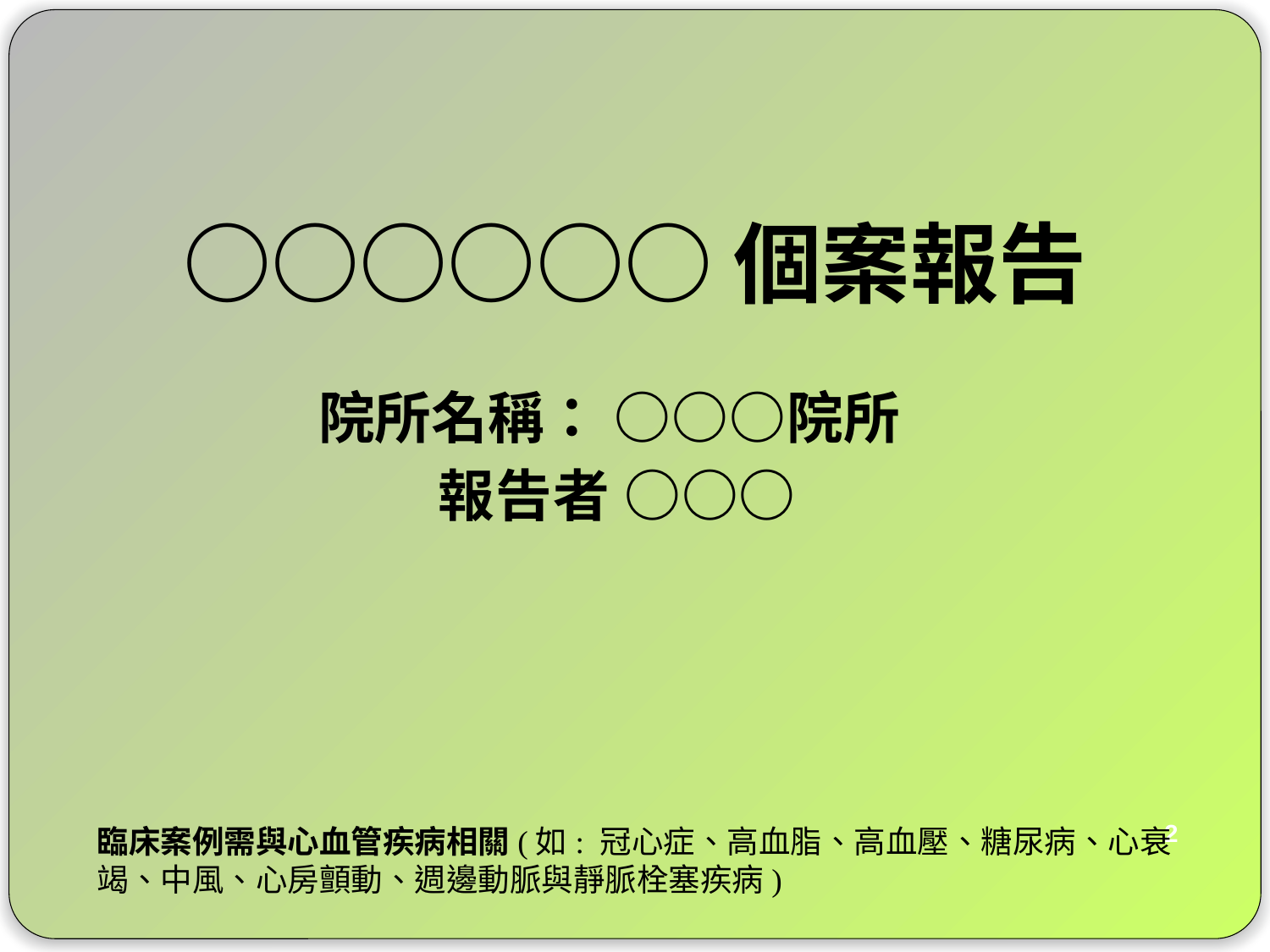

○○○○○○個案報告
院所名稱： ○○○院所
報告者 ○○○
2
臨床案例需與心血管疾病相關(如: 冠心症、高血脂、高血壓、糖尿病、心衰竭、中風、心房顫動、週邊動脈與靜脈栓塞疾病)